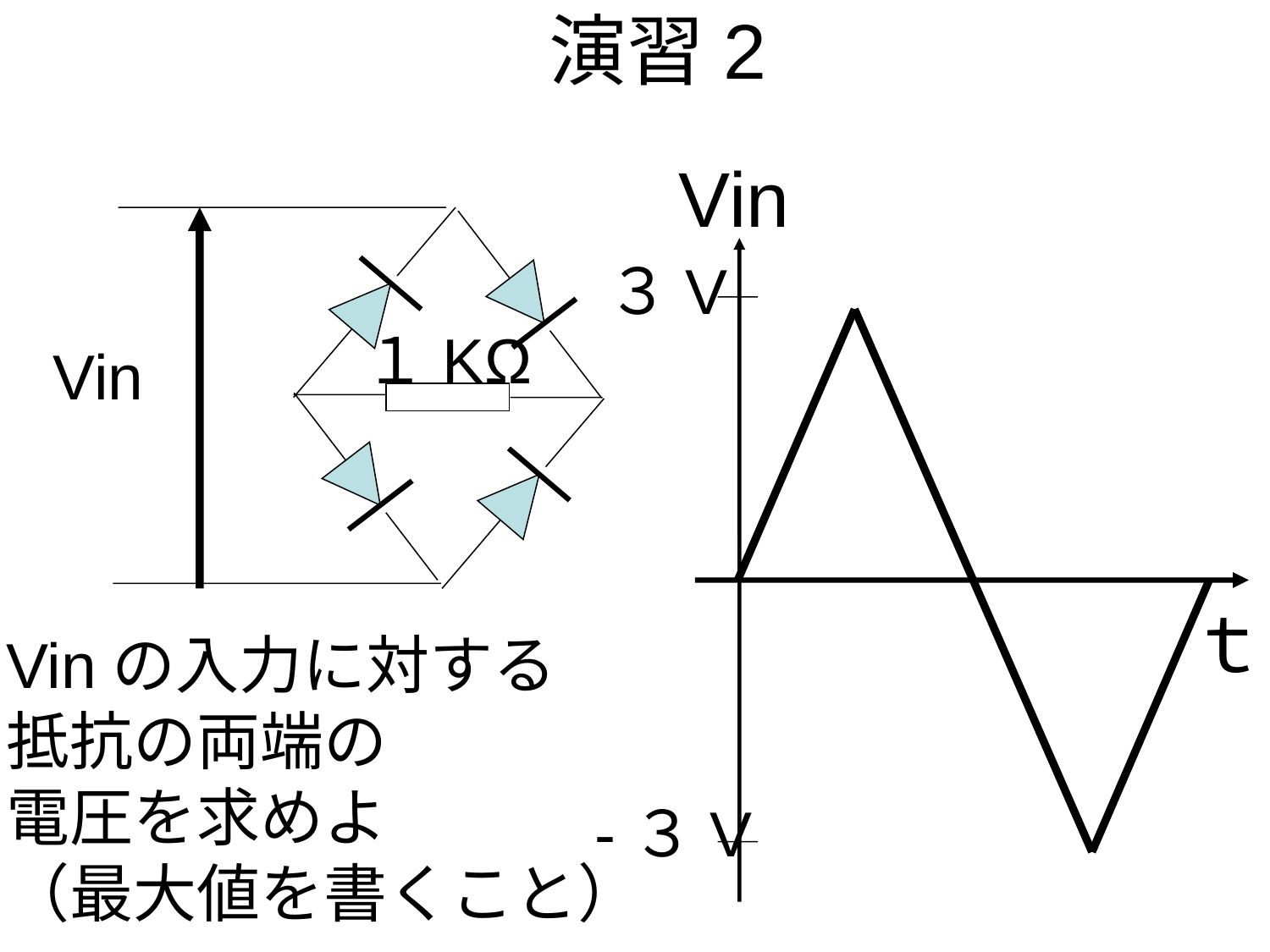

# 演習2
Vin

３V

１KΩ
Vin

ｔ
Vinの入力に対する
抵抗の両端の
電圧を求めよ
（最大値を書くこと）
-３V